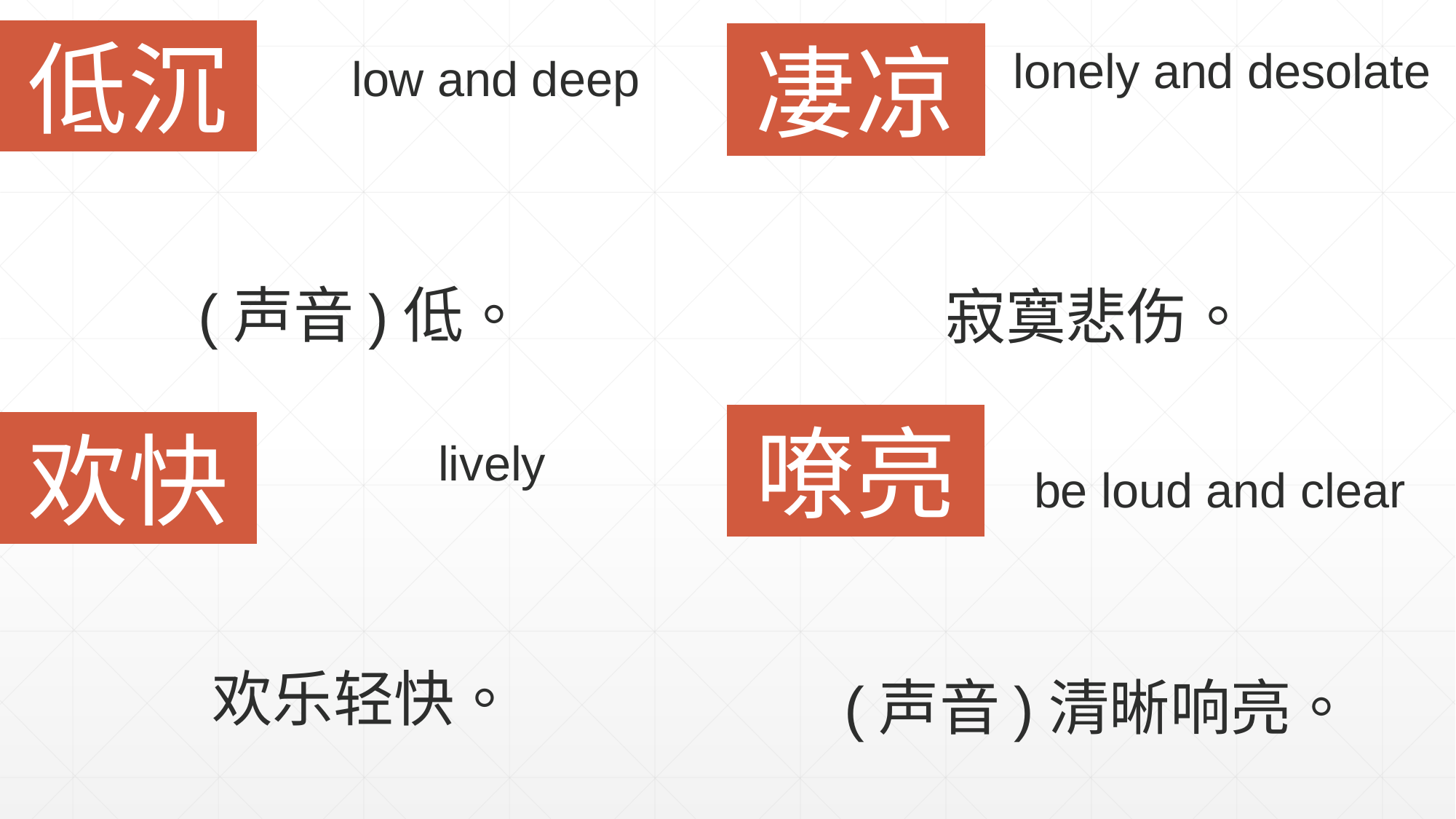

低沉
凄凉
lonely and desolate
low and deep
(声音)低。
寂寞悲伤。
嘹亮
欢快
lively
be loud and clear
欢乐轻快。
(声音)清晰响亮。